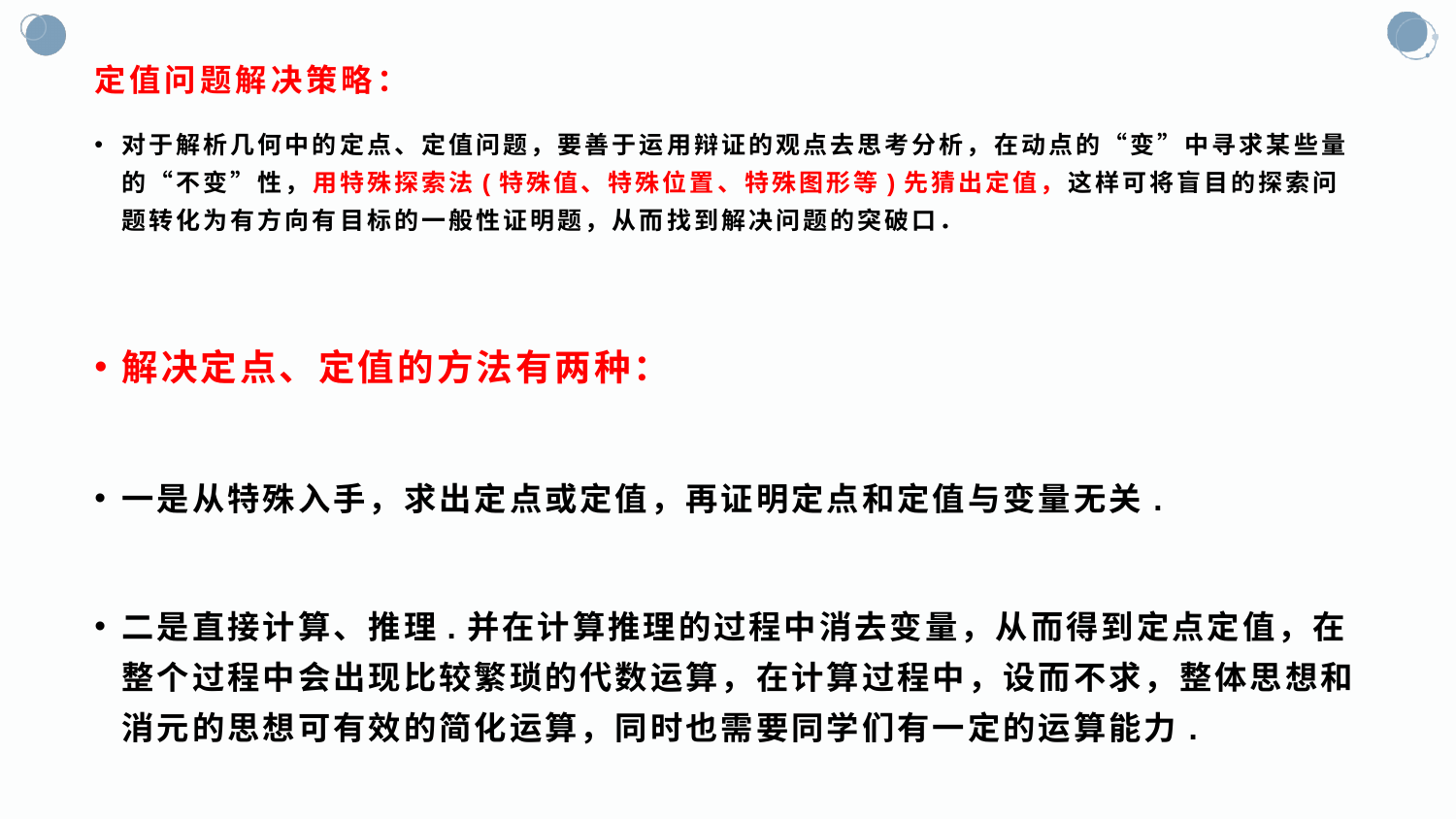

# 定值问题解决策略：
对于解析几何中的定点、定值问题，要善于运用辩证的观点去思考分析，在动点的“变”中寻求某些量的“不变”性，用特殊探索法(特殊值、特殊位置、特殊图形等)先猜出定值，这样可将盲目的探索问题转化为有方向有目标的一般性证明题，从而找到解决问题的突破口．

解决定点、定值的方法有两种：

一是从特殊入手，求出定点或定值，再证明定点和定值与变量无关.

二是直接计算、推理.并在计算推理的过程中消去变量，从而得到定点定值，在整个过程中会出现比较繁琐的代数运算，在计算过程中，设而不求，整体思想和消元的思想可有效的简化运算，同时也需要同学们有一定的运算能力.